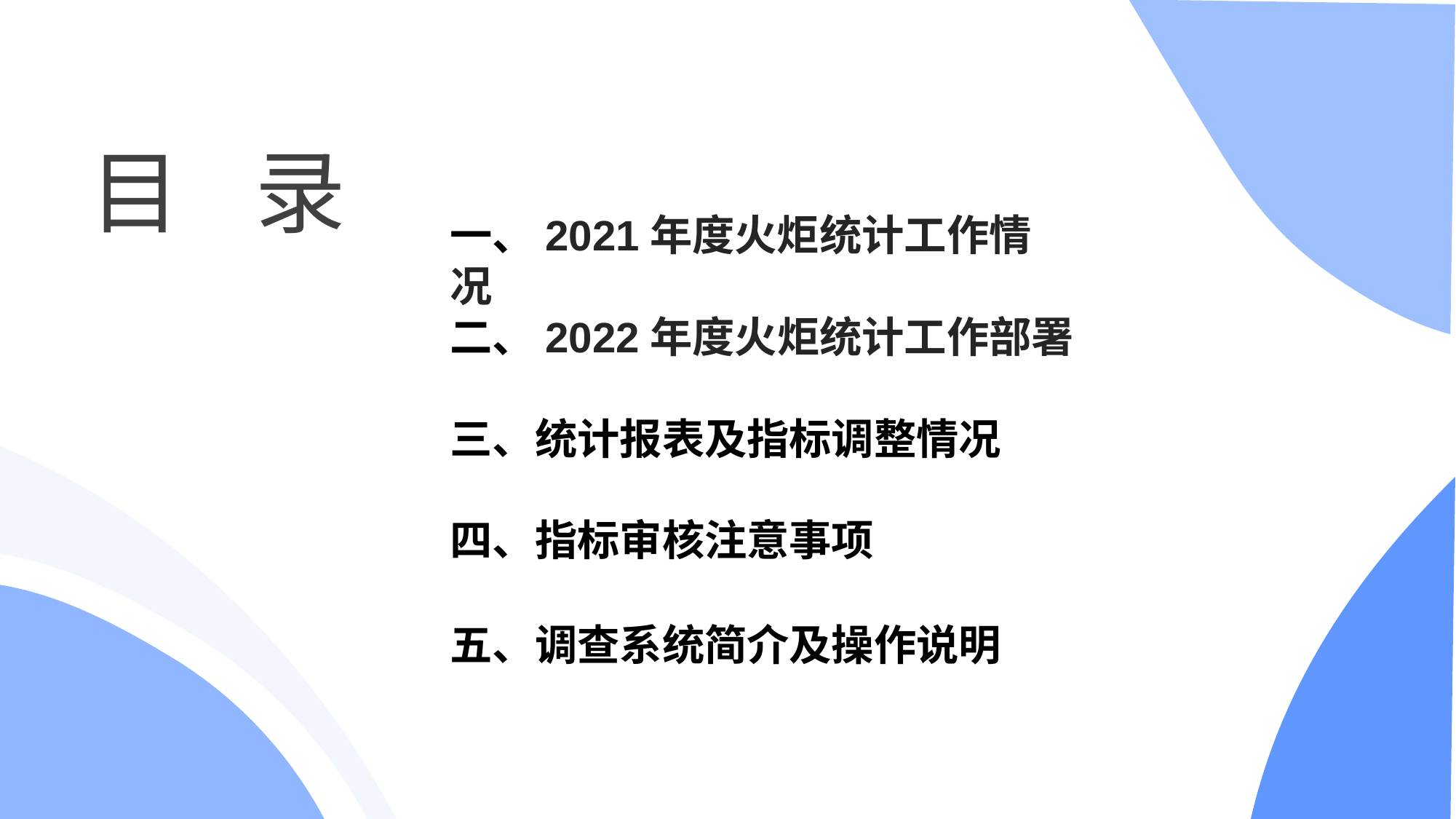

# 目	录
一、2021年度火炬统计工作情况
二、2022年度火炬统计工作部署
三、统计报表及指标调整情况
四、指标审核注意事项

五、调查系统简介及操作说明